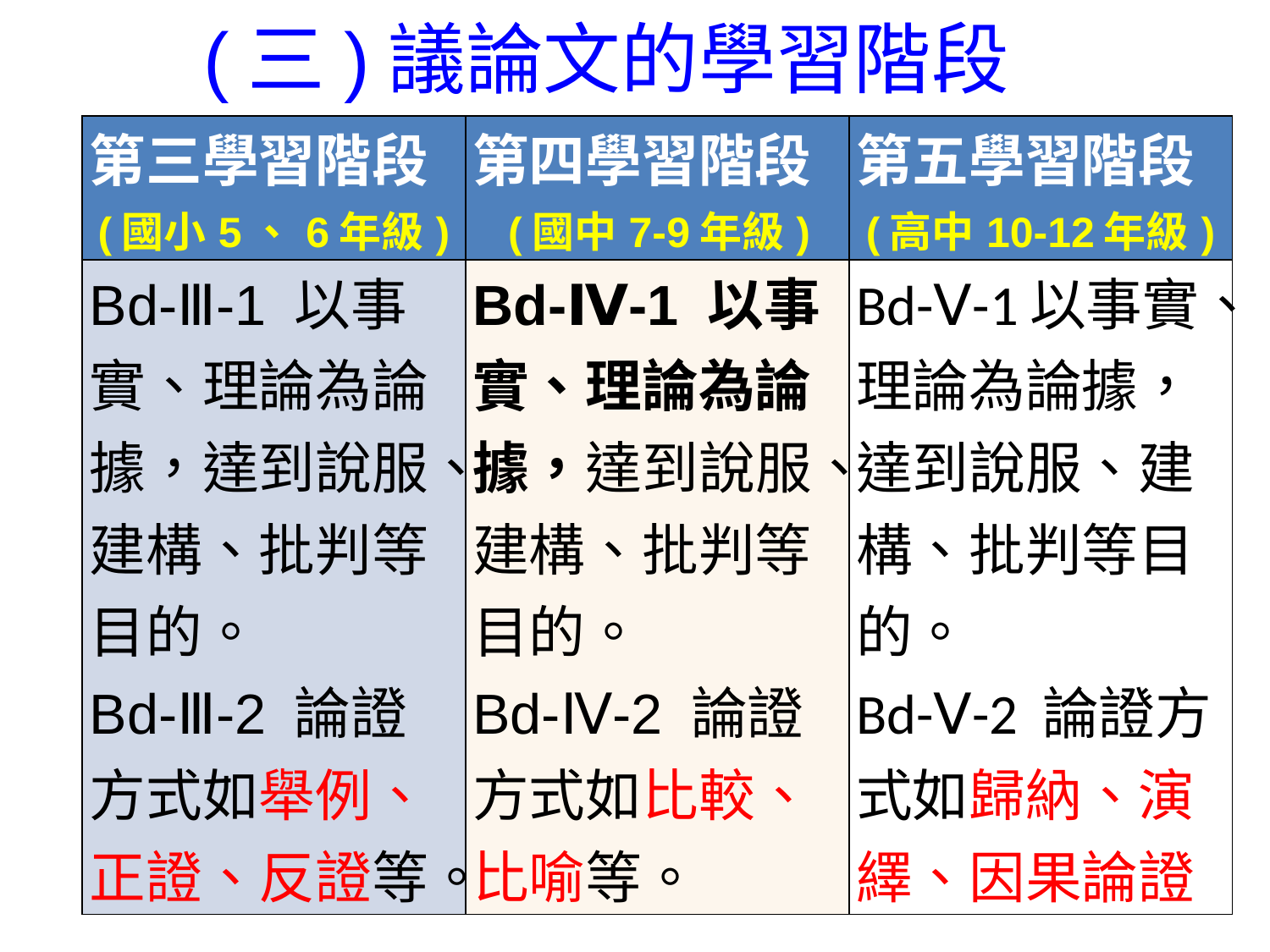

(三)議論文的學習階段
| 第三學習階段 (國小5、6年級) | 第四學習階段 (國中7-9年級) | 第五學習階段 (高中10-12年級) |
| --- | --- | --- |
| Bd-Ⅲ-1 以事實、理論為論據，達到說服、建構、批判等目的。 Bd-Ⅲ-2 論證方式如舉例、正證、反證等。 | Bd-Ⅳ-1 以事實、理論為論據，達到說服、建構、批判等目的。 Bd-Ⅳ-2 論證方式如比較、比喻等。 | Bd-Ⅴ-1以事實、理論為論據，達到說服、建構、批判等目的。 Bd-Ⅴ-2 論證方式如歸納、演繹、因果論證 |